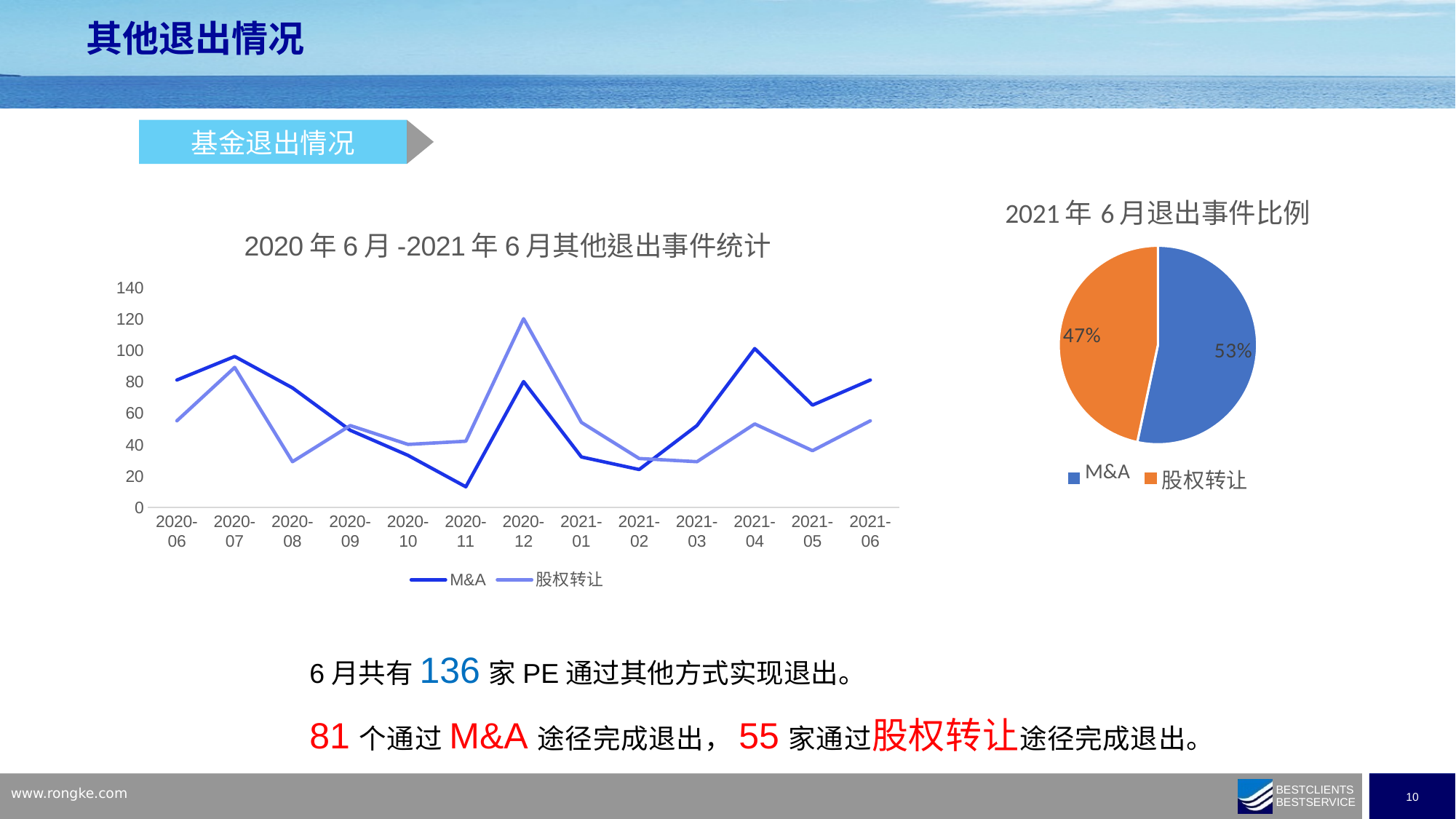

其他退出情况
基金退出情况

### Chart: 2021年6月退出事件比例

| Category |  |
|---|---|
| M&A | 783.0 |
| 股权转让 | 685.0 |

### Chart: 2020年6月-2021年6月其他退出事件统计

| Category | M&A | 股权转让 |
|---|---|---|
| 2020-06 | 81.0 | 55.0 |
| 2020-07 | 96.0 | 89.0 |
| 2020-08 | 76.0 | 29.0 |
| 2020-09 | 49.0 | 52.0 |
| 2020-10 | 33.0 | 40.0 |
| 2020-11 | 13.0 | 42.0 |
| 2020-12 | 80.0 | 120.0 |
| 2021-01 | 32.0 | 54.0 |
| 2021-02 | 24.0 | 31.0 |
| 2021-03 | 52.0 | 29.0 |
| 2021-04 | 101.0 | 53.0 |
| 2021-05 | 65.0 | 36.0 |
| 2021-06 | 81.0 | 55.0 |
6月共有136家PE通过其他方式实现退出。
81个通过M&A途径完成退出，55家通过股权转让途径完成退出。